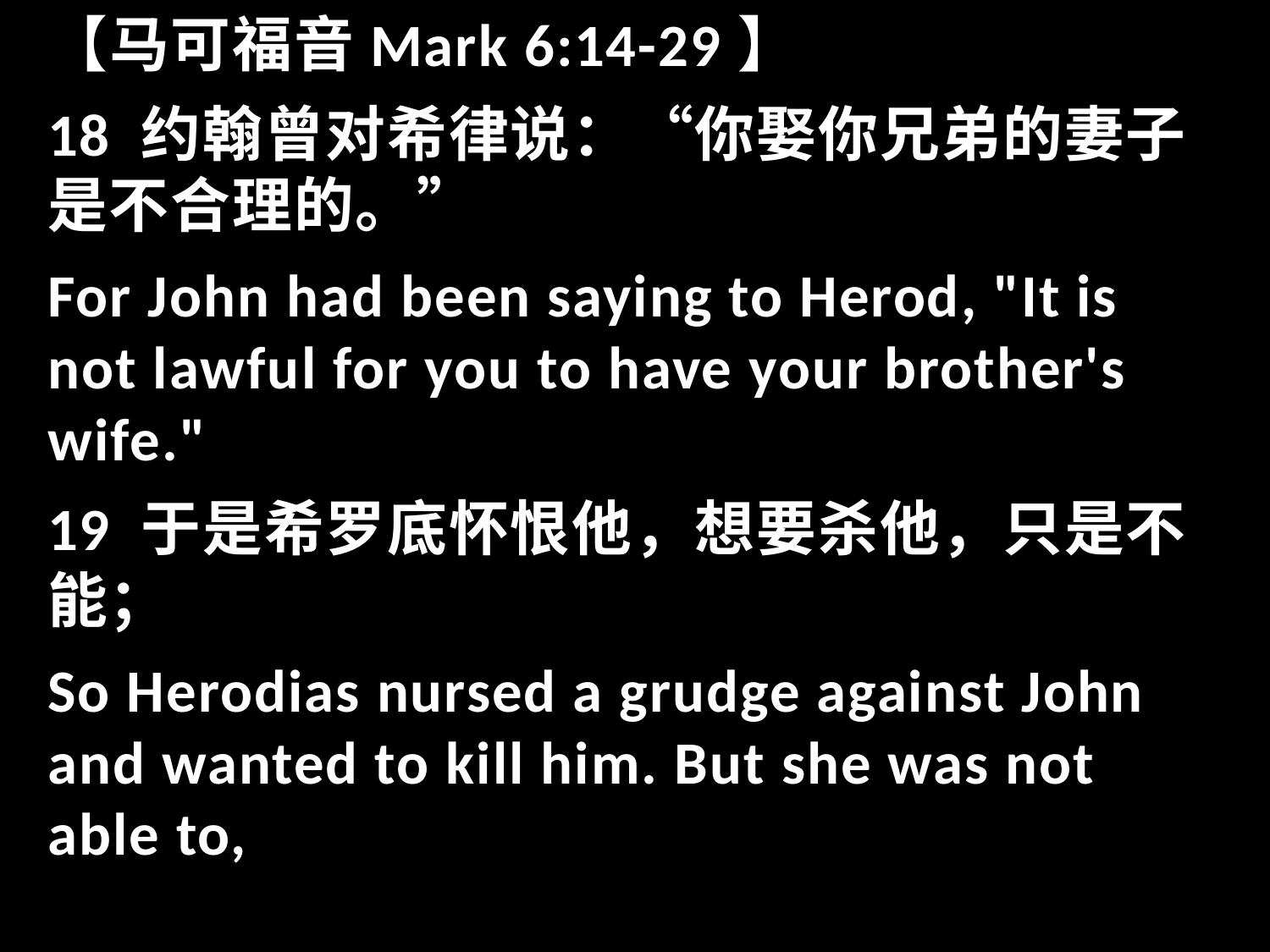

【马可福音Mark 6:14-29】
18 约翰曾对希律说：“你娶你兄弟的妻子是不合理的。”
For John had been saying to Herod, "It is not lawful for you to have your brother's wife."
19 于是希罗底怀恨他，想要杀他，只是不能；
So Herodias nursed a grudge against John and wanted to kill him. But she was not able to,